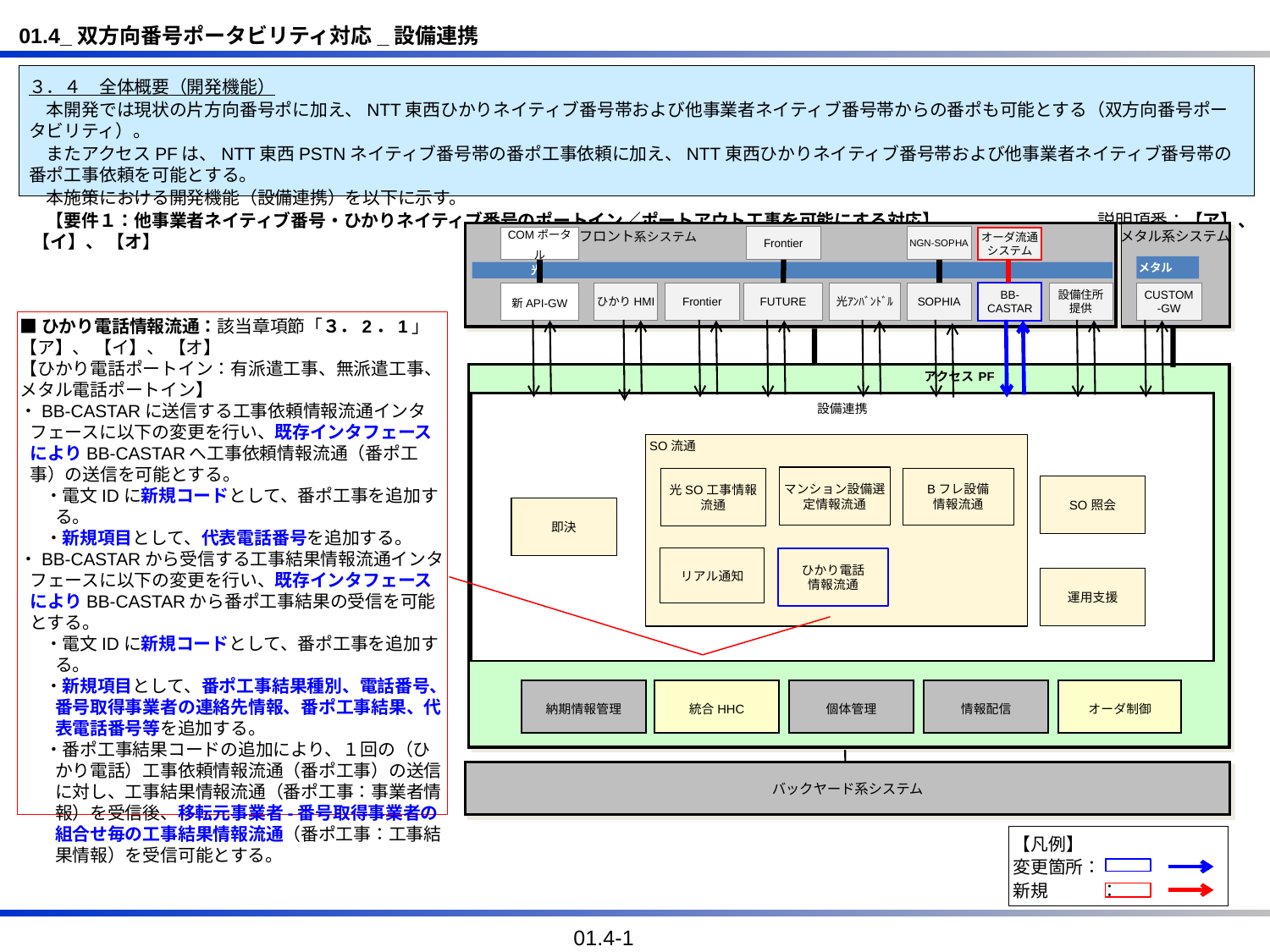

01.4_双方向番号ポータビリティ対応_設備連携
３．４　全体概要（開発機能）
　本開発では現状の片方向番号ポに加え、NTT東⻄ひかりネイティブ番号帯および他事業者ネイティブ番号帯からの番ポも可能とする（双方向番号ポータビリティ）。
　またアクセスPFは、NTT東⻄PSTNネイティブ番号帯の番ポ工事依頼に加え、NTT東⻄ひかりネイティブ番号帯および他事業者ネイティブ番号帯の番ポ工事依頼を可能とする。
　本施策における開発機能（設備連携）を以下に示す。
　【要件１：他事業者ネイティブ番号・ひかりネイティブ番号のポートイン／ポートアウト工事を可能にする対応】　　　　　　　　　説明項番：【ア】、 【イ】、 【オ】
フロント系システム
メタル系システム
NGN-SOPHA
Frontier
COMポータル
メタル
　　　　　光
新API-GW
ひかりHMI
Frontier
FUTURE
光ｱﾝﾊﾞﾝﾄﾞﾙ
SOPHIA
BB-
CASTAR
設備住所
提供
CUSTOM
-GW

　　　　　　　　　　　　　　　　　　　　　　　　　　　　　　　　　　　 アクセスPF
設備連携
SO流通
マンション設備選定情報流通
光SO工事情報流通
Bフレ設備
情報流通
SO照会
即決
ひかり電話
情報流通
運用支援
納期情報管理
統合HHC
個体管理
情報配信
オーダ制御

バックヤード系システム
オーダ流通
システム
■ひかり電話情報流通：該当章項節「３．2．1」
【ア】、 【イ】、 【オ】
【ひかり電話ポートイン：有派遣工事、無派遣工事、メタル電話ポートイン】
・BB-CASTARに送信する工事依頼情報流通インタフェースに以下の変更を行い、既存インタフェースによりBB-CASTARへ工事依頼情報流通（番ポ工事）の送信を可能とする。
・電文IDに新規コードとして、番ポ工事を追加する。
・新規項目として、代表電話番号を追加する。
・BB-CASTARから受信する工事結果情報流通インタフェースに以下の変更を行い、既存インタフェースによりBB-CASTARから番ポ工事結果の受信を可能とする。
・電文IDに新規コードとして、番ポ工事を追加する。
・新規項目として、番ポ工事結果種別、電話番号、番号取得事業者の連絡先情報、番ポ工事結果、代表電話番号等を追加する。
・番ポ工事結果コードの追加により、１回の（ひかり電話）工事依頼情報流通（番ポ工事）の送信に対し、工事結果情報流通（番ポ工事：事業者情報）を受信後、移転元事業者-番号取得事業者の組合せ毎の工事結果情報流通（番ポ工事：工事結果情報）を受信可能とする。
リアル通知
【凡例】
変更箇所：
新規　　　：

01.4-1